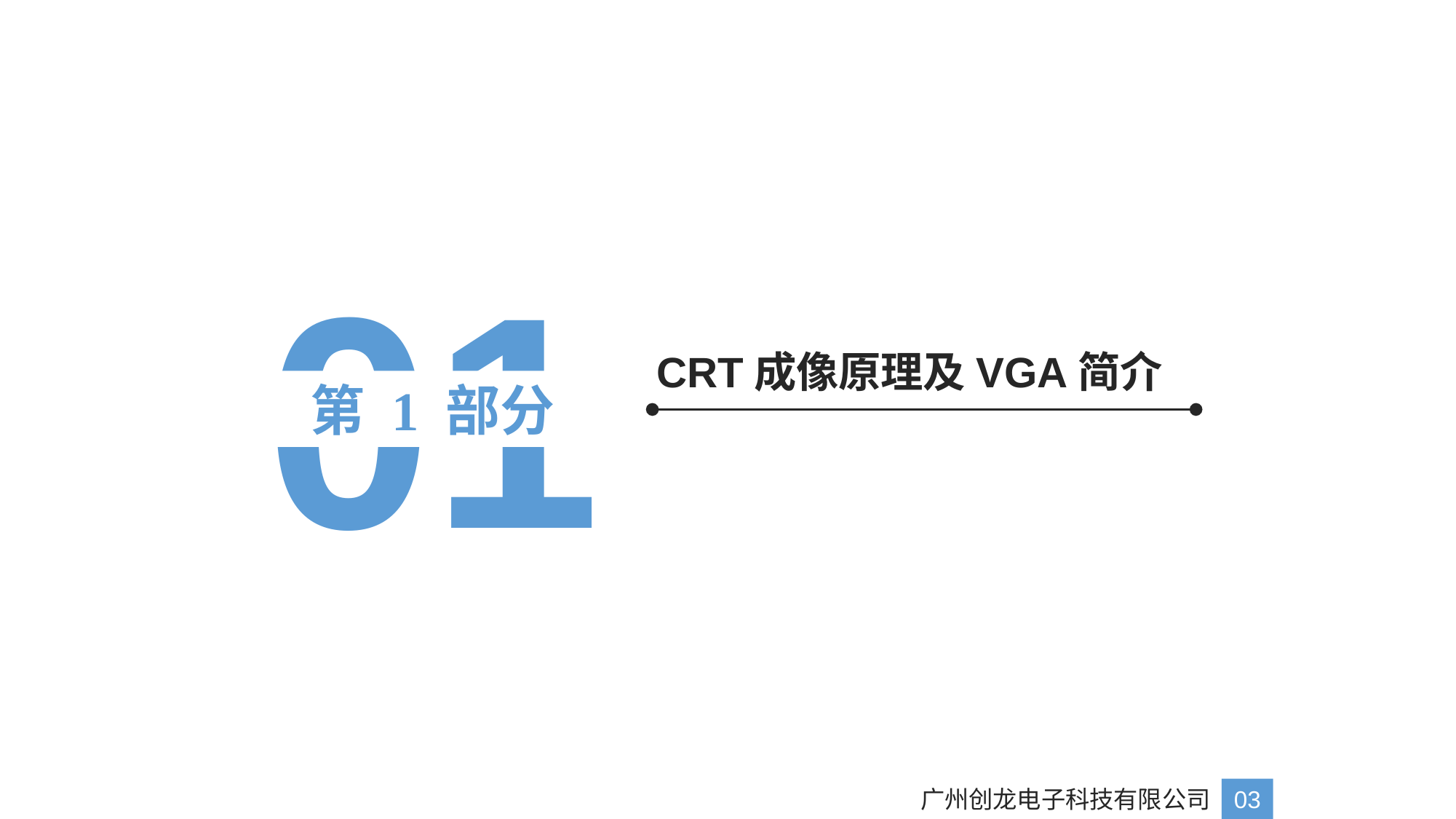

01
CRT成像原理及VGA简介
第 1 部分

广州创龙电子科技有限公司
03